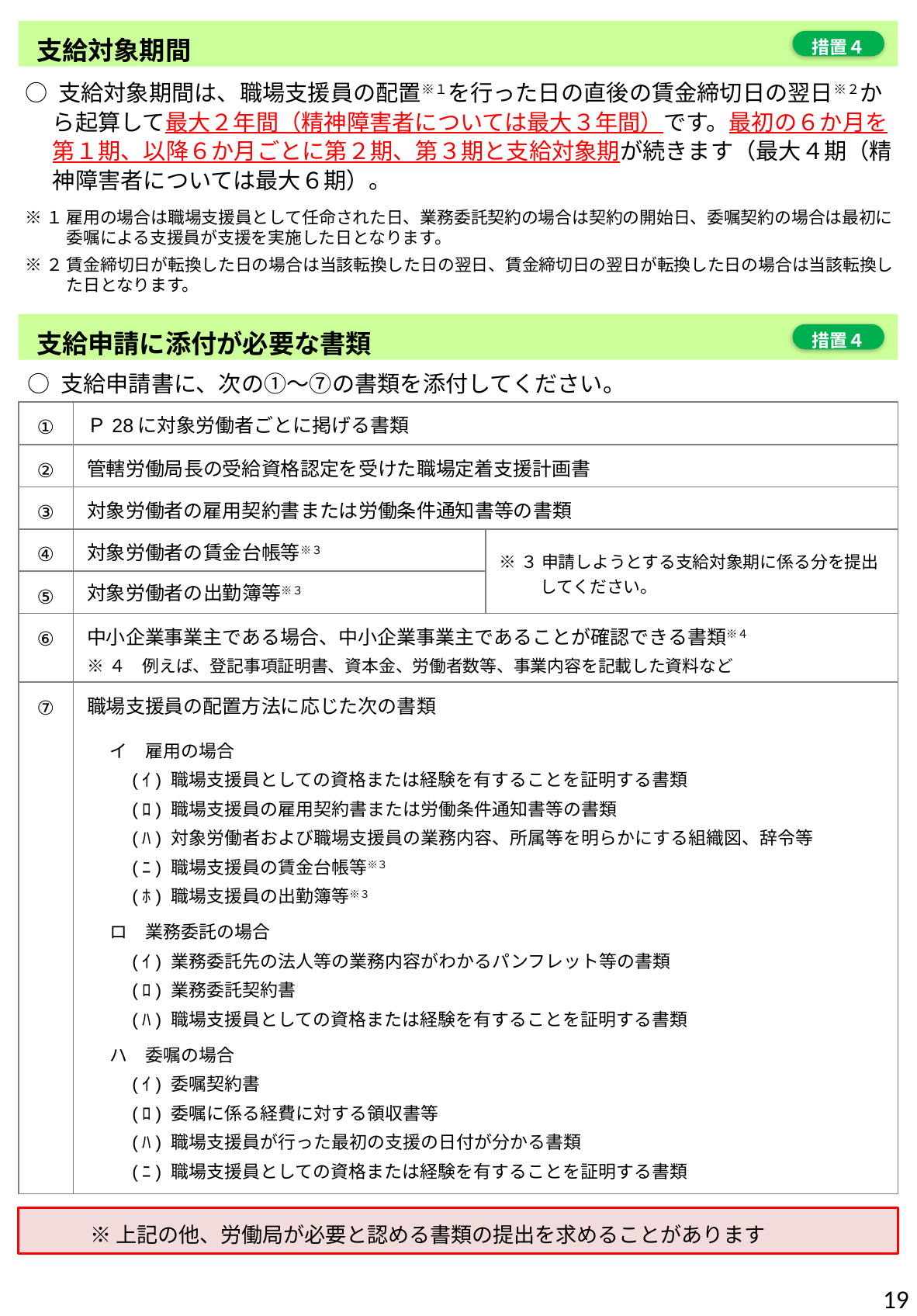

支給対象期間
措置４
○ 支給対象期間は、職場支援員の配置※１を行った日の直後の賃金締切日の翌日※２から起算して最大２年間（精神障害者については最大３年間）です。最初の６か月を第１期、以降６か月ごとに第２期、第３期と支給対象期が続きます（最大４期（精神障害者については最大６期）。
※１ 雇用の場合は職場支援員として任命された日、業務委託契約の場合は契約の開始日、委嘱契約の場合は最初に委嘱による支援員が支援を実施した日となります。
※２ 賃金締切日が転換した日の場合は当該転換した日の翌日、賃金締切日の翌日が転換した日の場合は当該転換した日となります。
支給申請に添付が必要な書類
措置４
○ 支給申請書に、次の①～⑦の書類を添付してください。
| ① | Ｐ28に対象労働者ごとに掲げる書類 |  |
| --- | --- | --- |
| ② | 管轄労働局長の受給資格認定を受けた職場定着支援計画書 |  |
| ③ | 対象労働者の雇用契約書または労働条件通知書等の書類 |  |
| ④ | 対象労働者の賃金台帳等※３ | ※３ 申請しようとする支給対象期に係る分を提出してください。 |
| ⑤ | 対象労働者の出勤簿等※３ |  |
| ⑥ | 中小企業事業主である場合、中小企業事業主であることが確認できる書類※４　 ※４　例えば、登記事項証明書、資本金、労働者数等、事業内容を記載した資料など |  |
| ⑦ | 職場支援員の配置方法に応じた次の書類 |  |
イ　雇用の場合
　(ｲ) 職場支援員としての資格または経験を有することを証明する書類
　(ﾛ) 職場支援員の雇用契約書または労働条件通知書等の書類
　(ﾊ) 対象労働者および職場支援員の業務内容、所属等を明らかにする組織図、辞令等
　(ﾆ) 職場支援員の賃金台帳等※３
　(ﾎ) 職場支援員の出勤簿等※３

ロ　業務委託の場合
　(ｲ) 業務委託先の法人等の業務内容がわかるパンフレット等の書類
　(ﾛ) 業務委託契約書
　(ﾊ) 職場支援員としての資格または経験を有することを証明する書類

ハ　委嘱の場合
　(ｲ) 委嘱契約書
　(ﾛ) 委嘱に係る経費に対する領収書等
　(ﾊ) 職場支援員が行った最初の支援の日付が分かる書類
　(ﾆ) 職場支援員としての資格または経験を有することを証明する書類

※上記の他、労働局が必要と認める書類の提出を求めることがあります
19